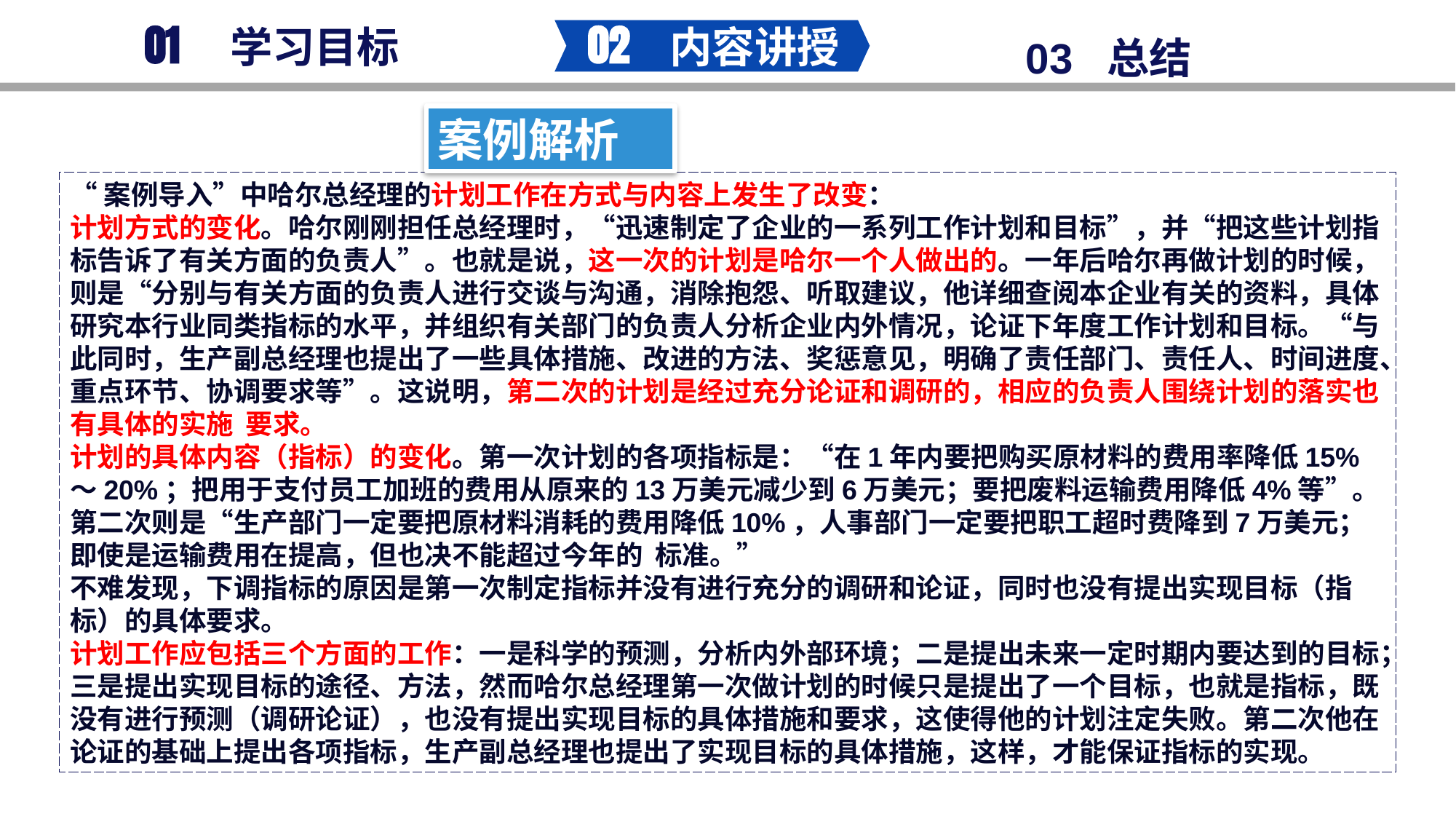

02   内容讲授
01    学习目标
03  总结

案例解析
“案例导入”中哈尔总经理的计划工作在方式与内容上发生了改变：
计划方式的变化。哈尔刚刚担任总经理时，“迅速制定了企业的一系列工作计划和目标”，并“把这些计划指标告诉了有关方面的负责人”。也就是说，这一次的计划是哈尔一个人做出的。一年后哈尔再做计划的时候，则是“分别与有关方面的负责人进行交谈与沟通，消除抱怨、听取建议，他详细查阅本企业有关的资料，具体研究本行业同类指标的水平，并组织有关部门的负责人分析企业内外情况，论证下年度工作计划和目标。“与此同时，生产副总经理也提出了一些具体措施、改进的方法、奖惩意见，明确了责任部门、责任人、时间进度、重点环节、协调要求等”。这说明，第二次的计划是经过充分论证和调研的，相应的负责人围绕计划的落实也有具体的实施  要求。
计划的具体内容（指标）的变化。第一次计划的各项指标是：“在1年内要把购买原材料的费用率降低15%～20%；把用于支付员工加班的费用从原来的13万美元减少到6万美元；要把废料运输费用降低4%等”。第二次则是“生产部门一定要把原材料消耗的费用降低10%，人事部门一定要把职工超时费降到7万美元；即使是运输费用在提高，但也决不能超过今年的  标准。”
不难发现，下调指标的原因是第一次制定指标并没有进行充分的调研和论证，同时也没有提出实现目标（指标）的具体要求。
计划工作应包括三个方面的工作：一是科学的预测，分析内外部环境；二是提出未来一定时期内要达到的目标；三是提出实现目标的途径、方法，然而哈尔总经理第一次做计划的时候只是提出了一个目标，也就是指标，既没有进行预测（调研论证），也没有提出实现目标的具体措施和要求，这使得他的计划注定失败。第二次他在论证的基础上提出各项指标，生产副总经理也提出了实现目标的具体措施，这样，才能保证指标的实现。